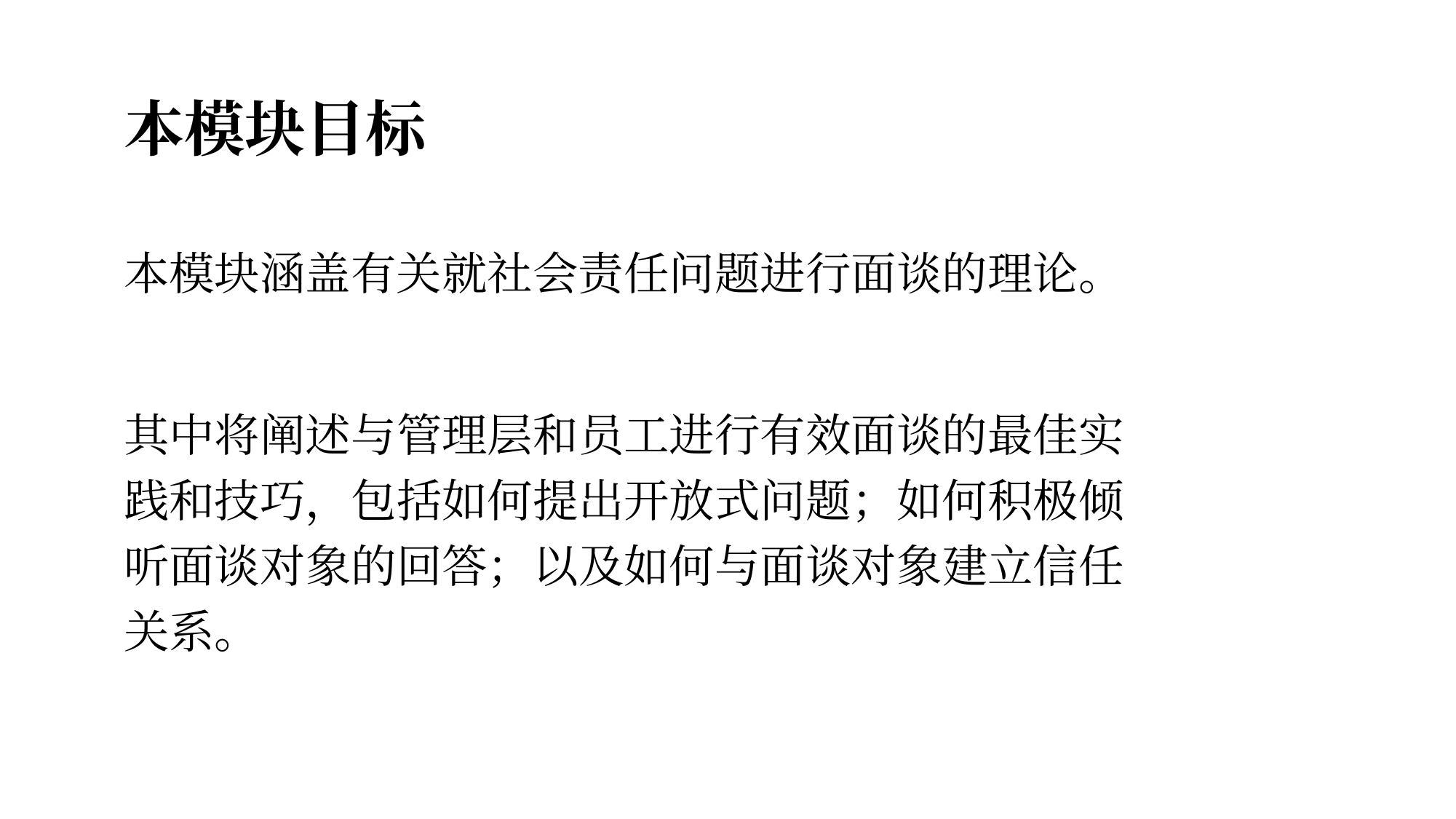

本模块目标
本模块涵盖有关就社会责任问题进行面谈的理论。

其中将阐述与管理层和员工进行有效面谈的最佳实践和技巧，包括如何提出开放式问题；如何积极倾听面谈对象的回答；以及如何与面谈对象建立信任关系。